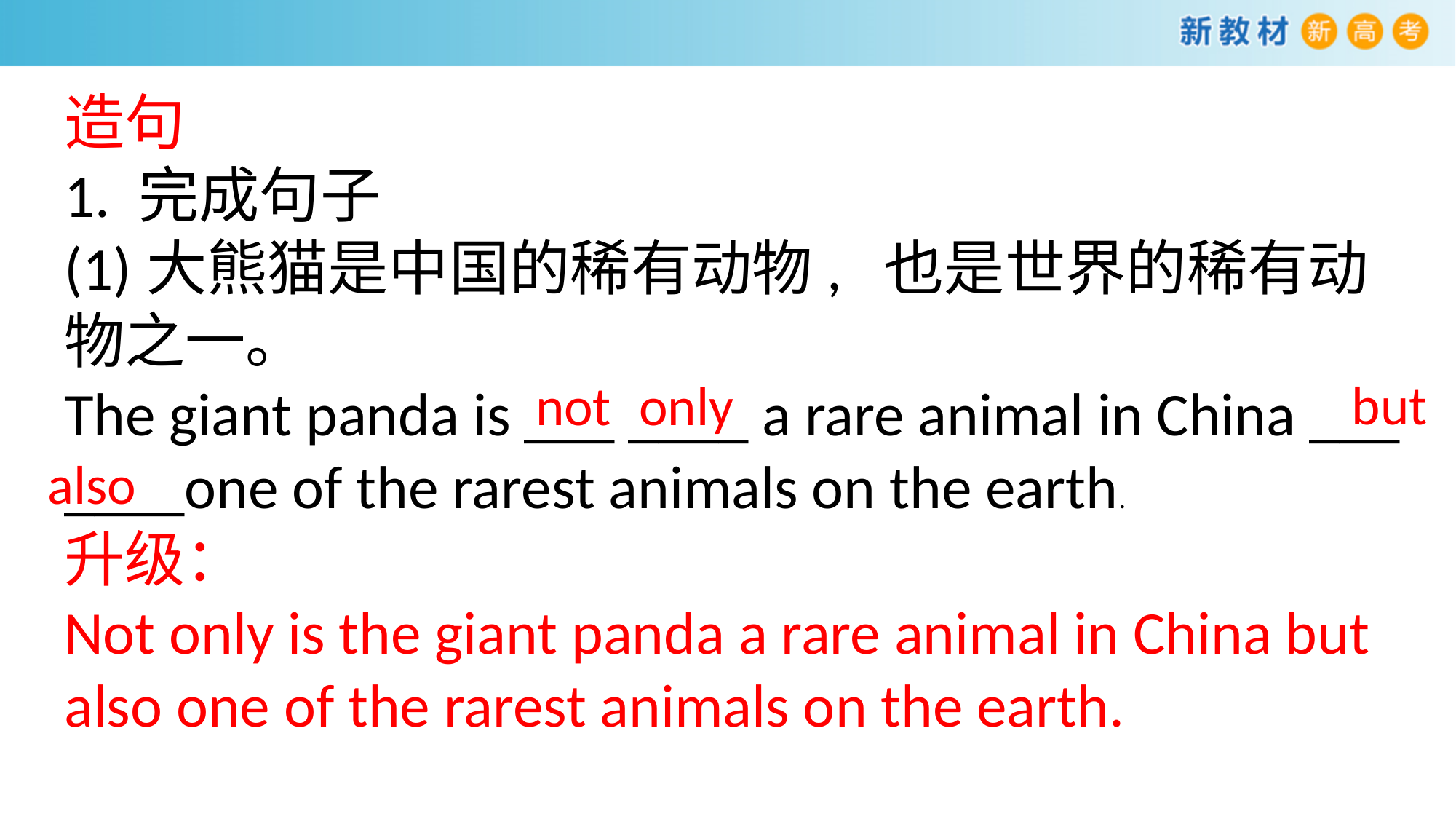

造句
1. 完成句子
(1)大熊猫是中国的稀有动物,  也是世界的稀有动物之一。
The giant panda is ___ ____ a rare animal in China ___ ____one of the rarest animals on the earth.
升级：
Not only is the giant panda a rare animal in China but also one of the rarest animals on the earth.

but
not
only
also